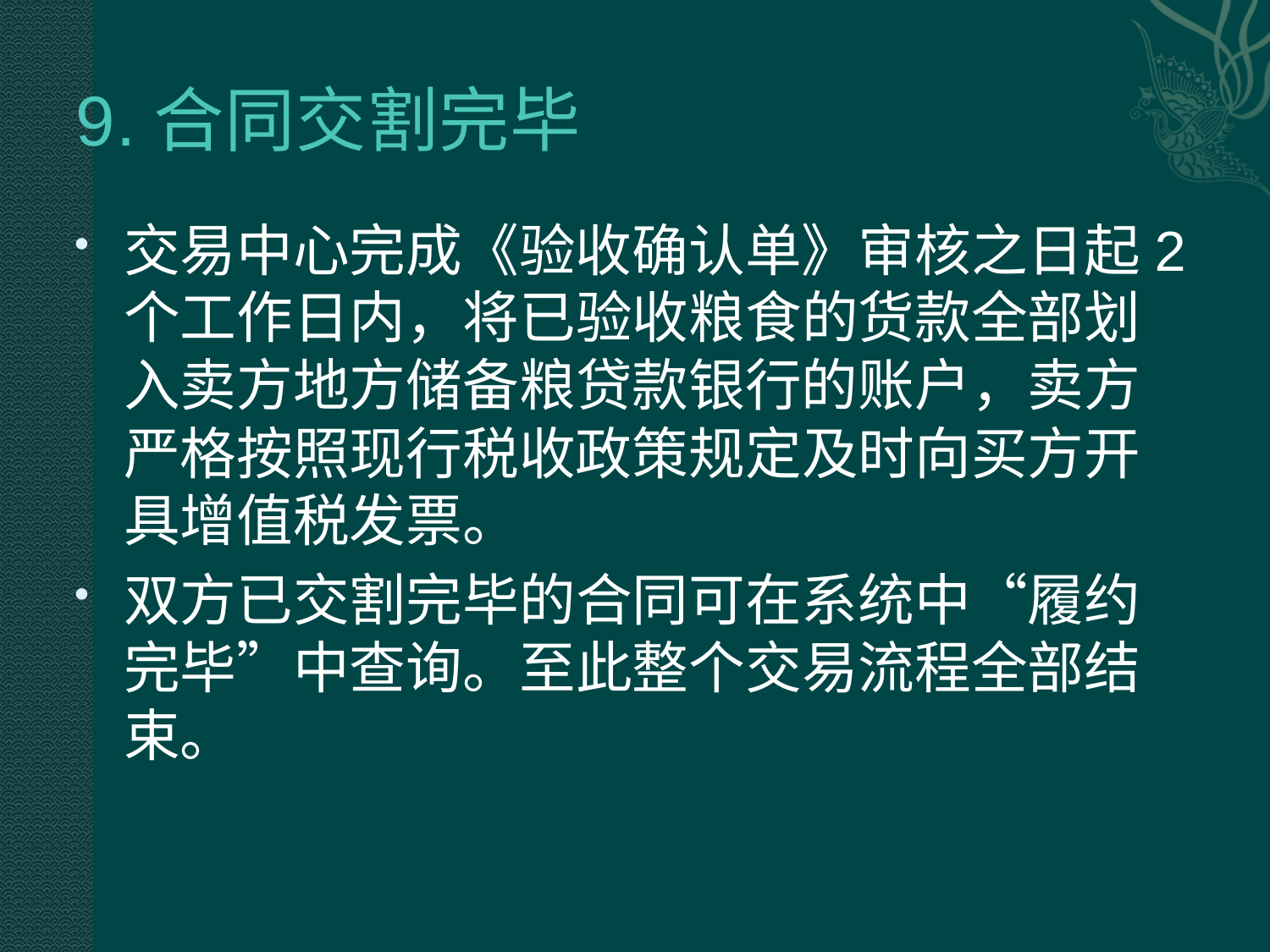

# 9.合同交割完毕
交易中心完成《验收确认单》审核之日起2个工作日内，将已验收粮食的货款全部划入卖方地方储备粮贷款银行的账户，卖方严格按照现行税收政策规定及时向买方开具增值税发票。
双方已交割完毕的合同可在系统中“履约完毕”中查询。至此整个交易流程全部结束。